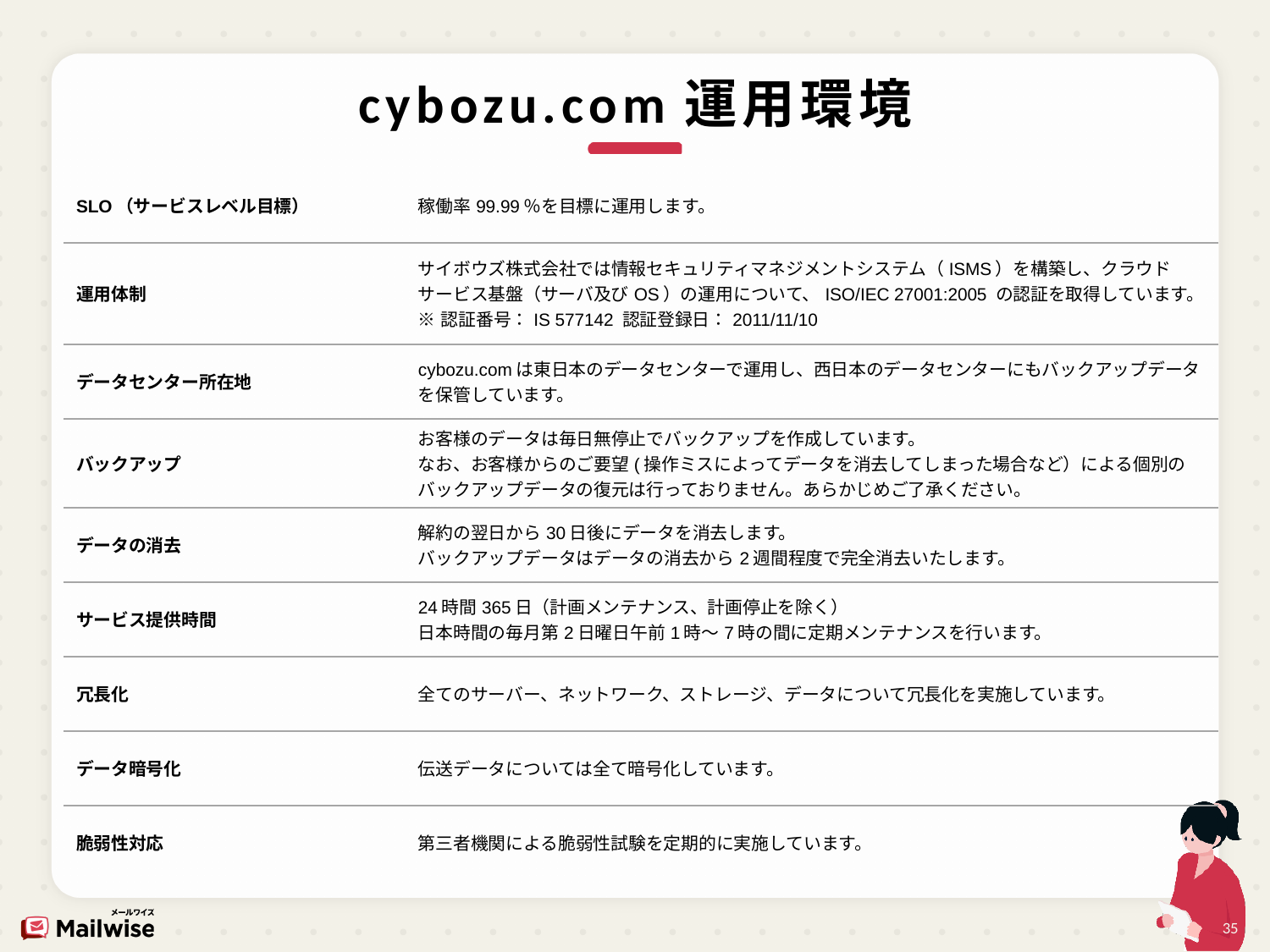

# cybozu.com運用環境
| SLO（サービスレベル目標） | 稼働率99.99％を目標に運用します。 |
| --- | --- |
| 運用体制 | サイボウズ株式会社では情報セキュリティマネジメントシステム（ISMS）を構築し、クラウドサービス基盤（サーバ及びOS）の運用について、ISO/IEC 27001:2005 の認証を取得しています。 ※認証番号：IS 577142 認証登録日：2011/11/10 |
| データセンター所在地 | cybozu.comは東日本のデータセンターで運用し、西日本のデータセンターにもバックアップデータを保管しています。 |
| バックアップ | お客様のデータは毎日無停止でバックアップを作成しています。 なお、お客様からのご要望(操作ミスによってデータを消去してしまった場合など）による個別のバックアップデータの復元は行っておりません。あらかじめご了承ください。 |
| データの消去 | 解約の翌日から30日後にデータを消去します。 バックアップデータはデータの消去から2週間程度で完全消去いたします。 |
| サービス提供時間 | 24時間365日（計画メンテナンス、計画停止を除く） 日本時間の毎月第2日曜日午前1時～7時の間に定期メンテナンスを行います。 |
| 冗長化 | 全てのサーバー、ネットワーク、ストレージ、データについて冗長化を実施しています。 |
| データ暗号化 | 伝送データについては全て暗号化しています。 |
| 脆弱性対応 | 第三者機関による脆弱性試験を定期的に実施しています。 |
35